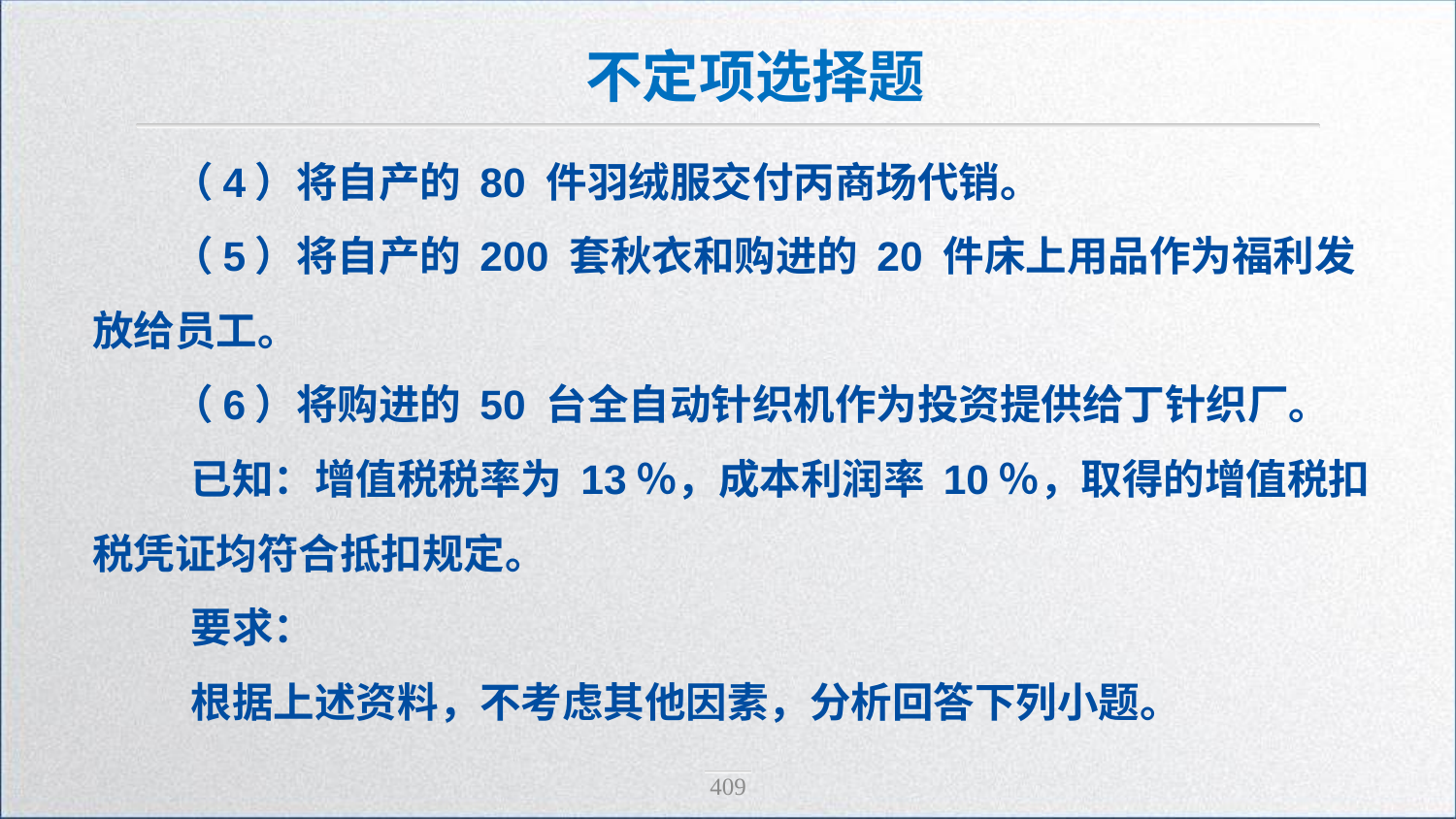

不定项选择题
（4）将自产的 80 件羽绒服交付丙商场代销。
（5）将自产的 200 套秋衣和购进的 20 件床上用品作为福利发放给员工。
（6）将购进的 50 台全自动针织机作为投资提供给丁针织厂。
 已知：增值税税率为 13％，成本利润率 10％，取得的增值税扣税凭证均符合抵扣规定。
 要求：
 根据上述资料，不考虑其他因素，分析回答下列小题。
409